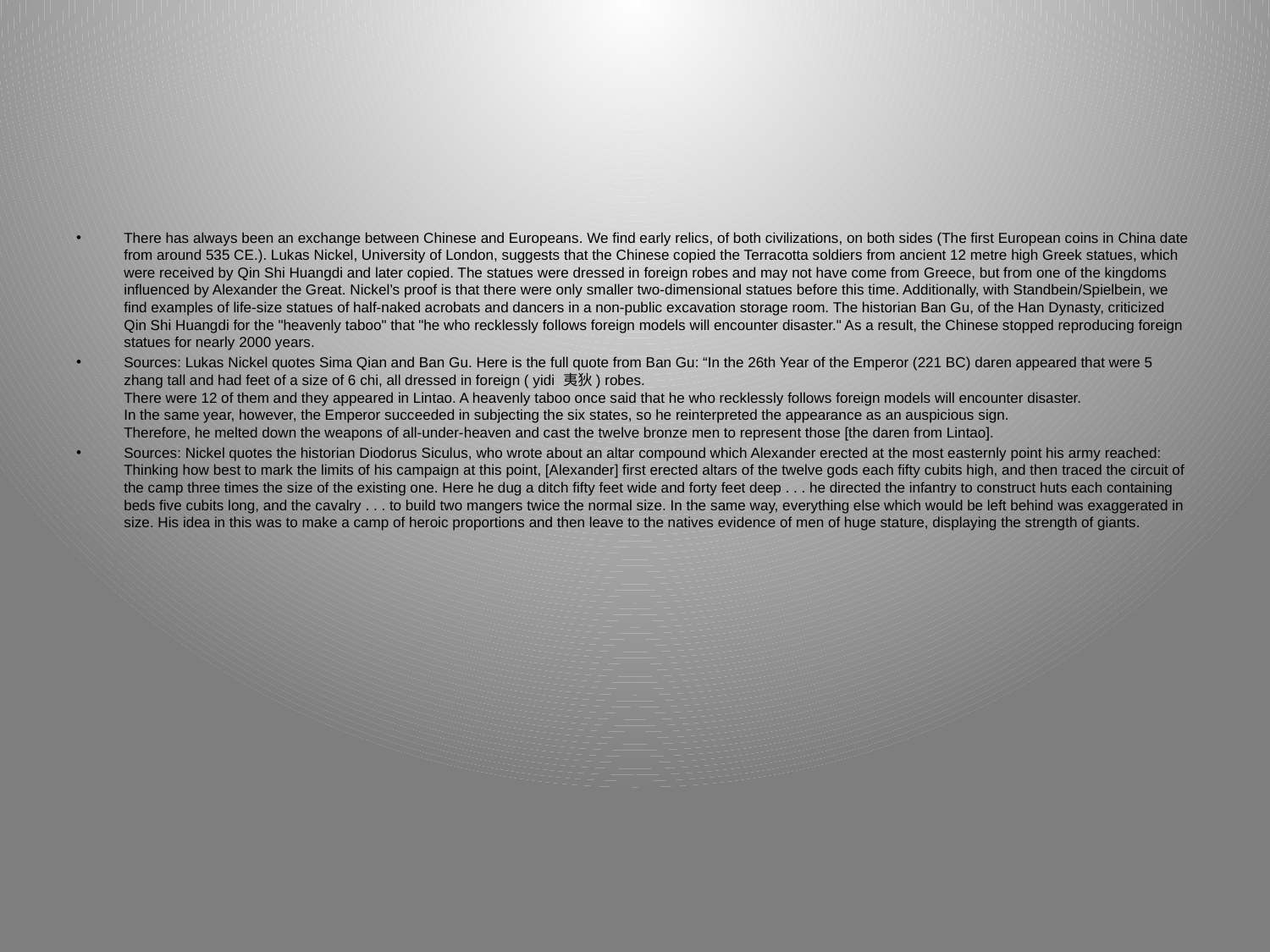

#
There has always been an exchange between Chinese and Europeans. We find early relics, of both civilizations, on both sides (The first European coins in China date from around 535 CE.). Lukas Nickel, University of London, suggests that the Chinese copied the Terracotta soldiers from ancient 12 metre high Greek statues, which were received by Qin Shi Huangdi and later copied. The statues were dressed in foreign robes and may not have come from Greece, but from one of the kingdoms influenced by Alexander the Great. Nickel’s proof is that there were only smaller two-dimensional statues before this time. Additionally, with Standbein/Spielbein, we find examples of life-size statues of half-naked acrobats and dancers in a non-public excavation storage room. The historian Ban Gu, of the Han Dynasty, criticized Qin Shi Huangdi for the "heavenly taboo" that "he who recklessly follows foreign models will encounter disaster." As a result, the Chinese stopped reproducing foreign statues for nearly 2000 years.
Sources: Lukas Nickel quotes Sima Qian and Ban Gu. Here is the full quote from Ban Gu: “In the 26th Year of the Emperor (221 BC) daren appeared that were 5 zhang tall and had feet of a size of 6 chi, all dressed in foreign ( yidi 夷狄) robes.
There were 12 of them and they appeared in Lintao. A heavenly taboo once said that he who recklessly follows foreign models will encounter disaster.
In the same year, however, the Emperor succeeded in subjecting the six states, so he reinterpreted the appearance as an auspicious sign.
Therefore, he melted down the weapons of all-under-heaven and cast the twelve bronze men to represent those [the daren from Lintao].
Sources: Nickel quotes the historian Diodorus Siculus, who wrote about an altar compound which Alexander erected at the most easternly point his army reached:
Thinking how best to mark the limits of his campaign at this point, [Alexander] first erected altars of the twelve gods each fifty cubits high, and then traced the circuit of the camp three times the size of the existing one. Here he dug a ditch fifty feet wide and forty feet deep . . . he directed the infantry to construct huts each containing beds five cubits long, and the cavalry . . . to build two mangers twice the normal size. In the same way, everything else which would be left behind was exaggerated in size. His idea in this was to make a camp of heroic proportions and then leave to the natives evidence of men of huge stature, displaying the strength of giants.